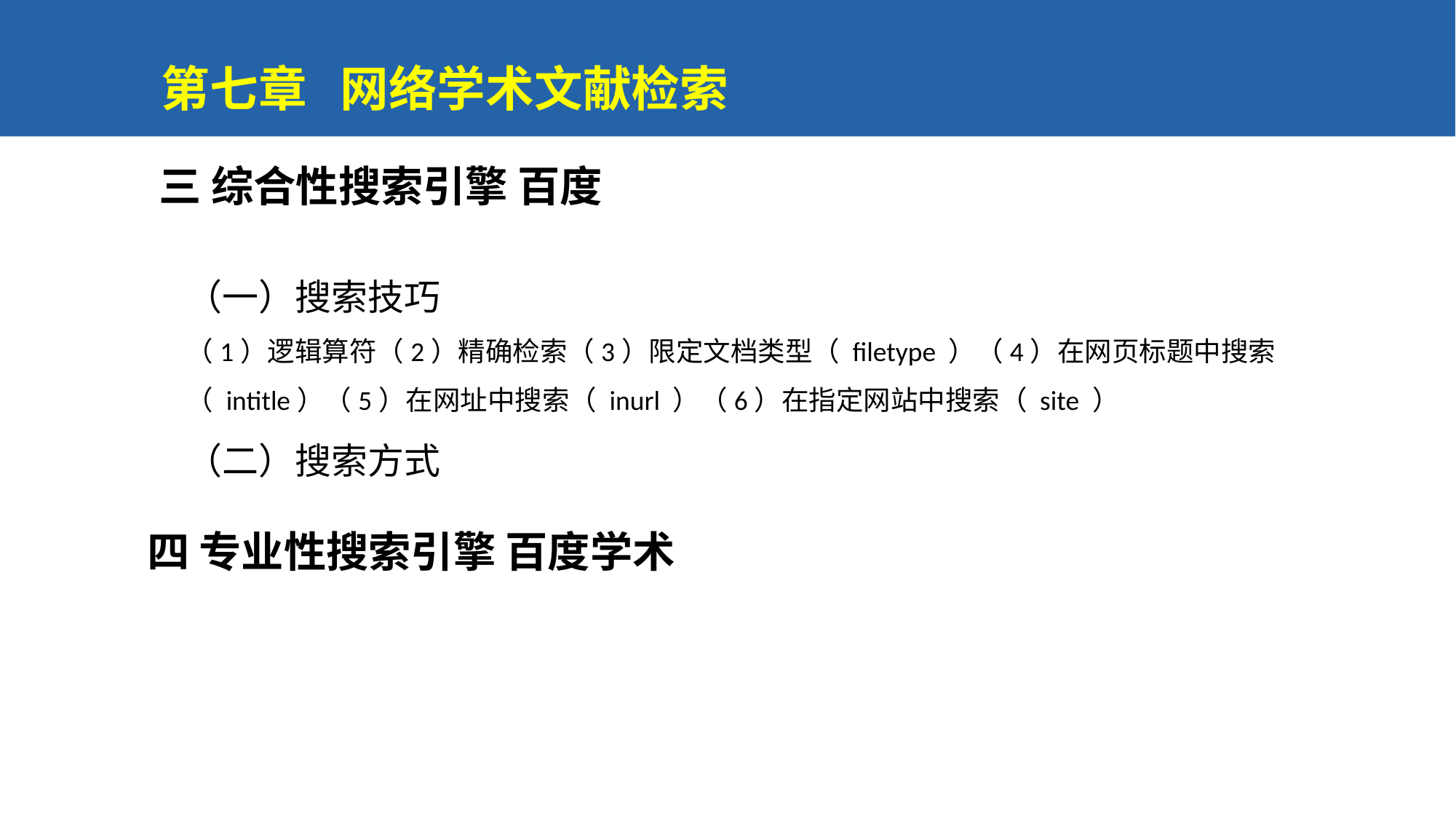

第七章   网络学术文献检索
三 综合性搜索引擎 百度
（一）搜索技巧
（1）逻辑算符（2）精确检索（3）限定文档类型（ filetype ）（4）在网页标题中搜索（ intitle）（5）在网址中搜索（ inurl ）（6）在指定网站中搜索（ site ）
（二）搜索方式

四 专业性搜索引擎 百度学术